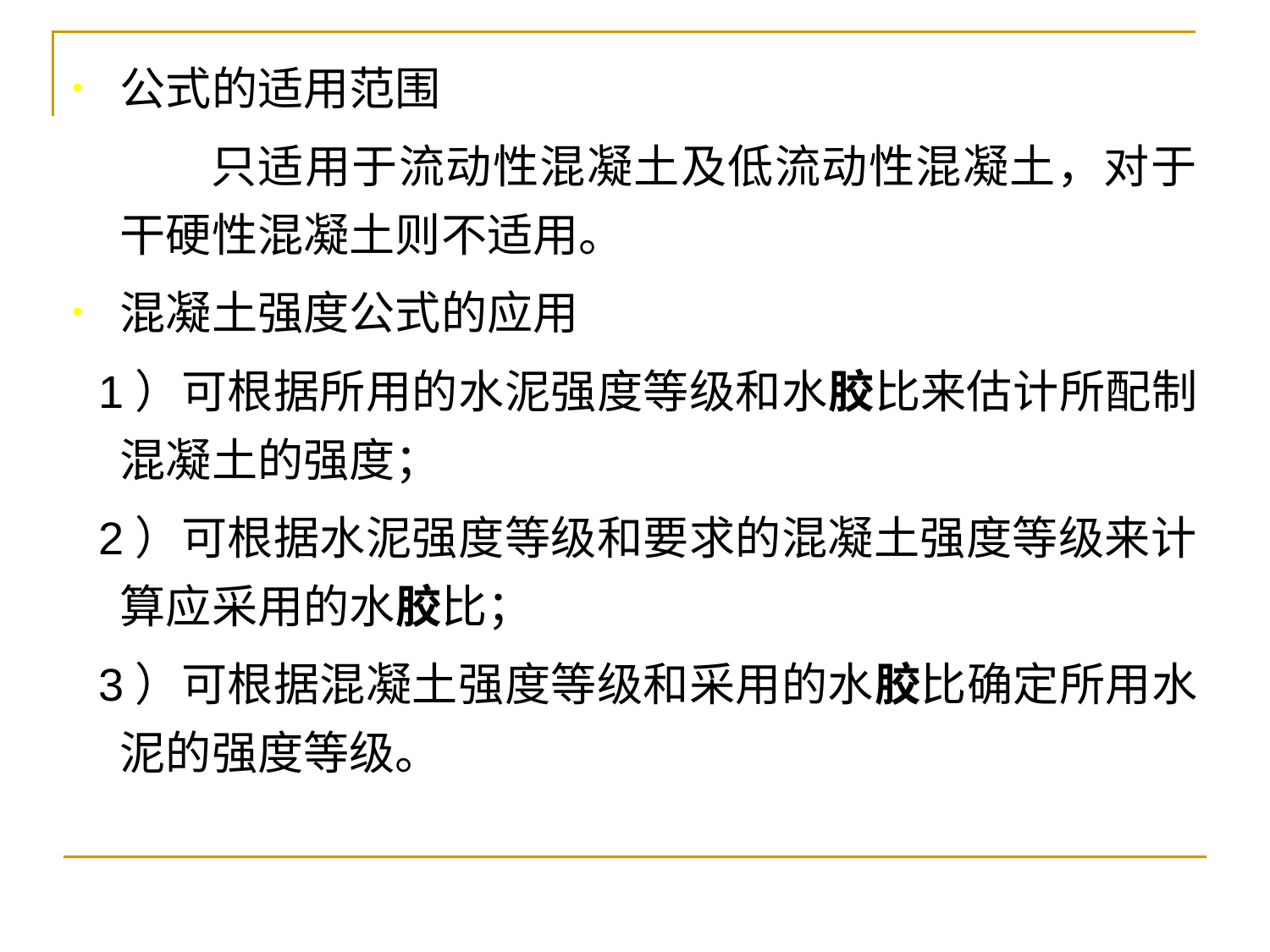

# 公式的适用范围
           只适用于流动性混凝土及低流动性混凝土，对于干硬性混凝土则不适用。
混凝土强度公式的应用
  1）可根据所用的水泥强度等级和水胶比来估计所配制混凝土的强度；
  2）可根据水泥强度等级和要求的混凝土强度等级来计算应采用的水胶比；
  3）可根据混凝土强度等级和采用的水胶比确定所用水泥的强度等级。